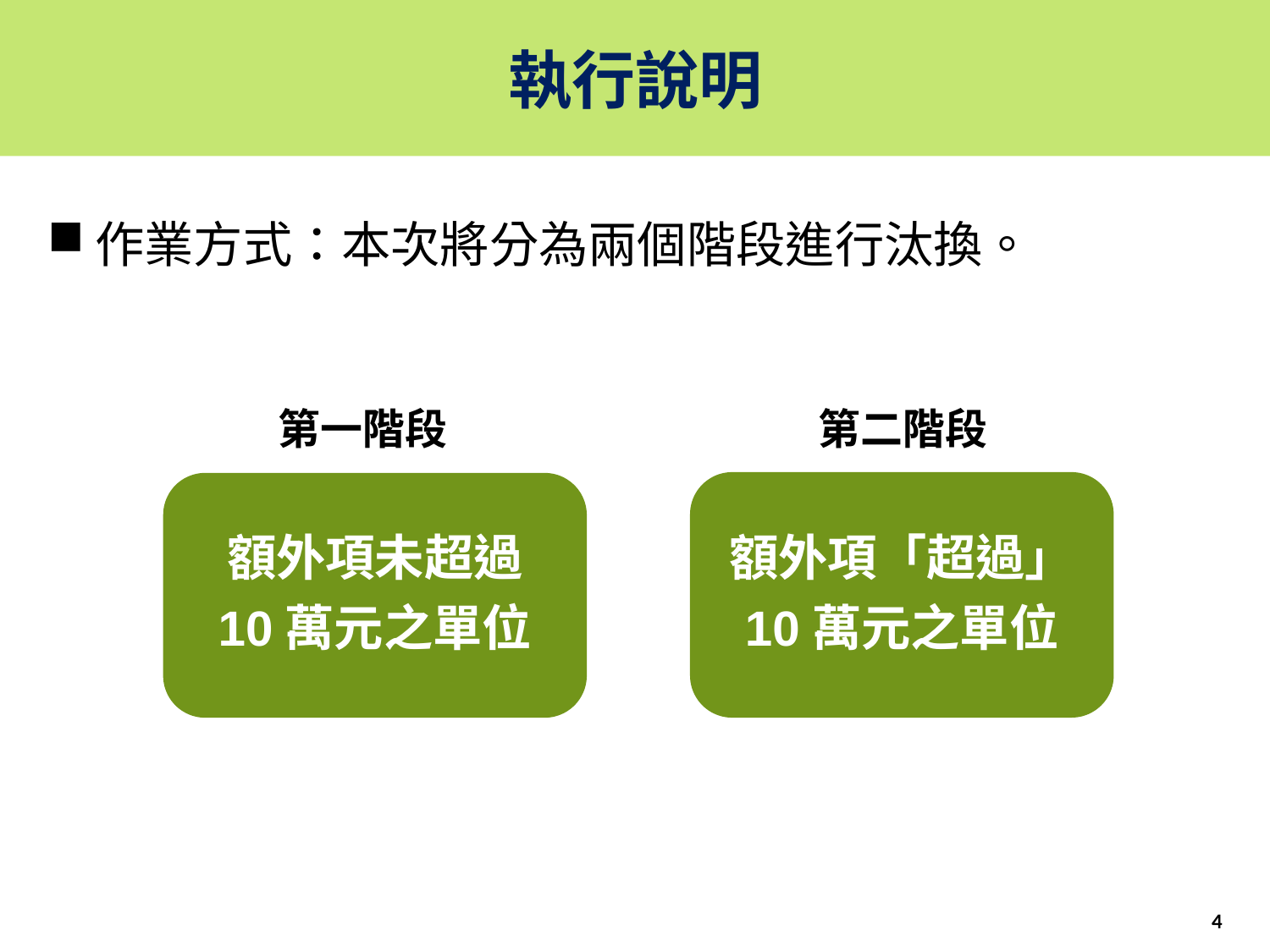

執行說明

作業方式：本次將分為兩個階段進行汰換。
第一階段
第二階段

額外項「超過」
10萬元之單位

額外項未超過
10萬元之單位
4